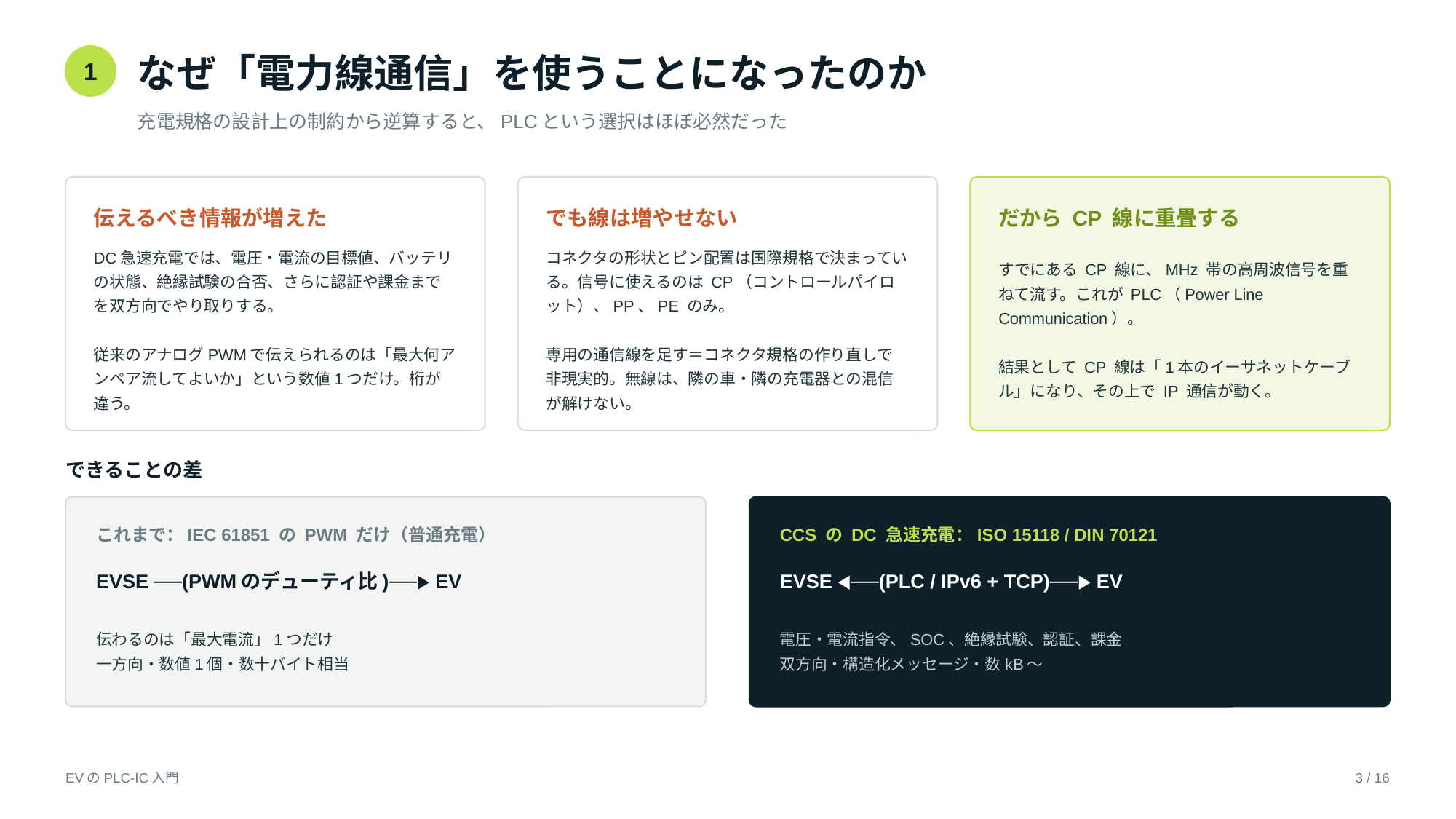

なぜ「電力線通信」を使うことになったのか

1
充電規格の設計上の制約から逆算すると、PLCという選択はほぼ必然だった

伝えるべき情報が増えた
でも線は増やせない
だから CP 線に重畳する
DC急速充電では、電圧・電流の目標値、バッテリの状態、絶縁試験の合否、さらに認証や課金までを双方向でやり取りする。

従来のアナログPWMで伝えられるのは「最大何アンペア流してよいか」という数値1つだけ。桁が違う。
コネクタの形状とピン配置は国際規格で決まっている。信号に使えるのは CP（コントロールパイロット）、PP、PE のみ。

専用の通信線を足す＝コネクタ規格の作り直しで非現実的。無線は、隣の車・隣の充電器との混信が解けない。
すでにある CP 線に、MHz 帯の高周波信号を重ねて流す。これが PLC（Power Line Communication）。

結果として CP 線は「1本のイーサネットケーブル」になり、その上で IP 通信が動く。
できることの差

これまで：IEC 61851 の PWM だけ（普通充電）
CCS の DC 急速充電：ISO 15118 / DIN 70121
EVSE ──(PWMのデューティ比)──▶ EV
EVSE ◀──(PLC / IPv6 + TCP)──▶ EV
伝わるのは「最大電流」1つだけ
一方向・数値1個・数十バイト相当
電圧・電流指令、SOC、絶縁試験、認証、課金
双方向・構造化メッセージ・数kB〜
EVのPLC-IC入門
3 / 16